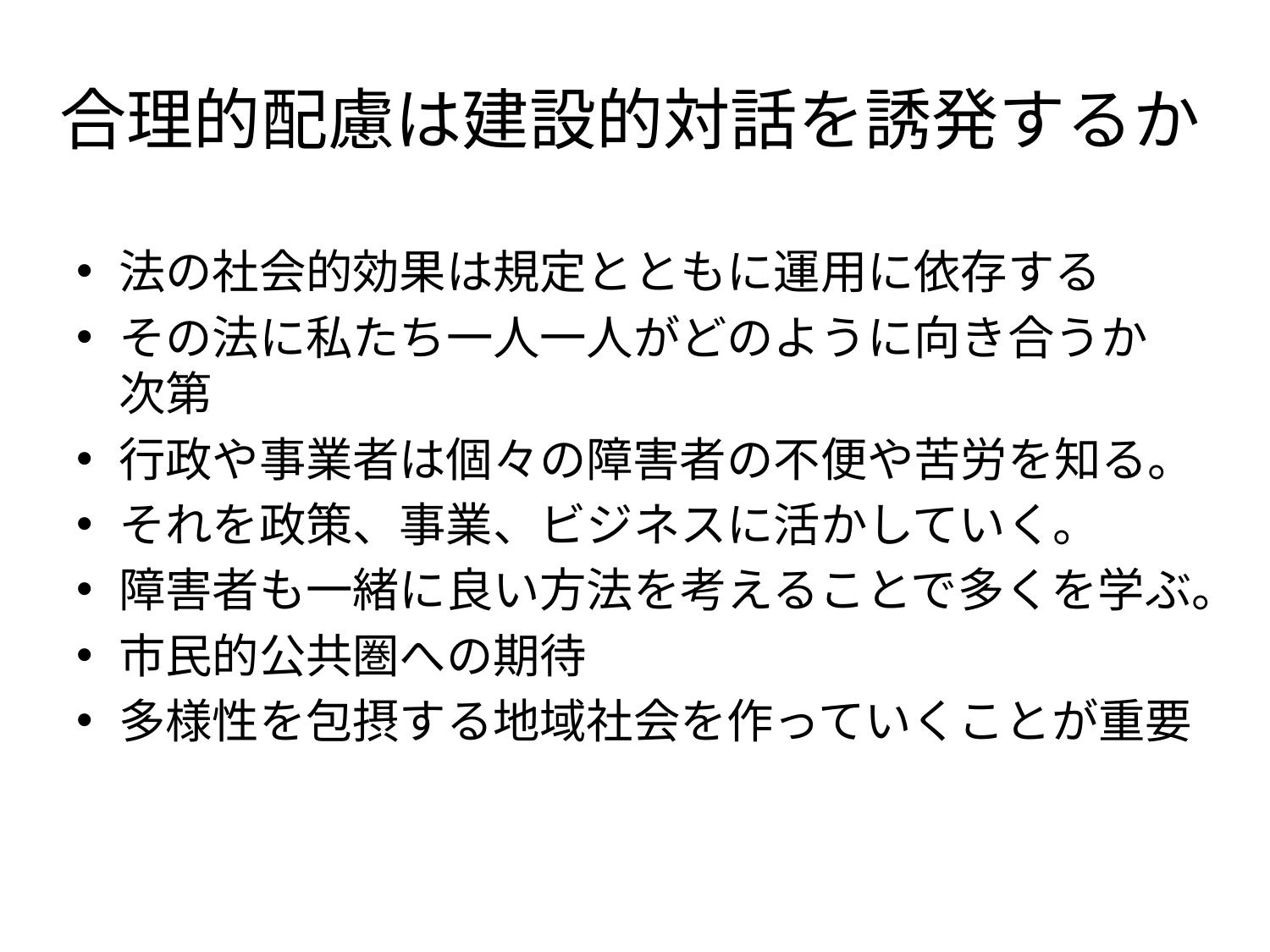

# 合理的配慮は建設的対話を誘発するか
法の社会的効果は規定とともに運用に依存する
その法に私たち一人一人がどのように向き合うか次第
行政や事業者は個々の障害者の不便や苦労を知る。
それを政策、事業、ビジネスに活かしていく。
障害者も一緒に良い方法を考えることで多くを学ぶ。
市民的公共圏への期待
多様性を包摂する地域社会を作っていくことが重要